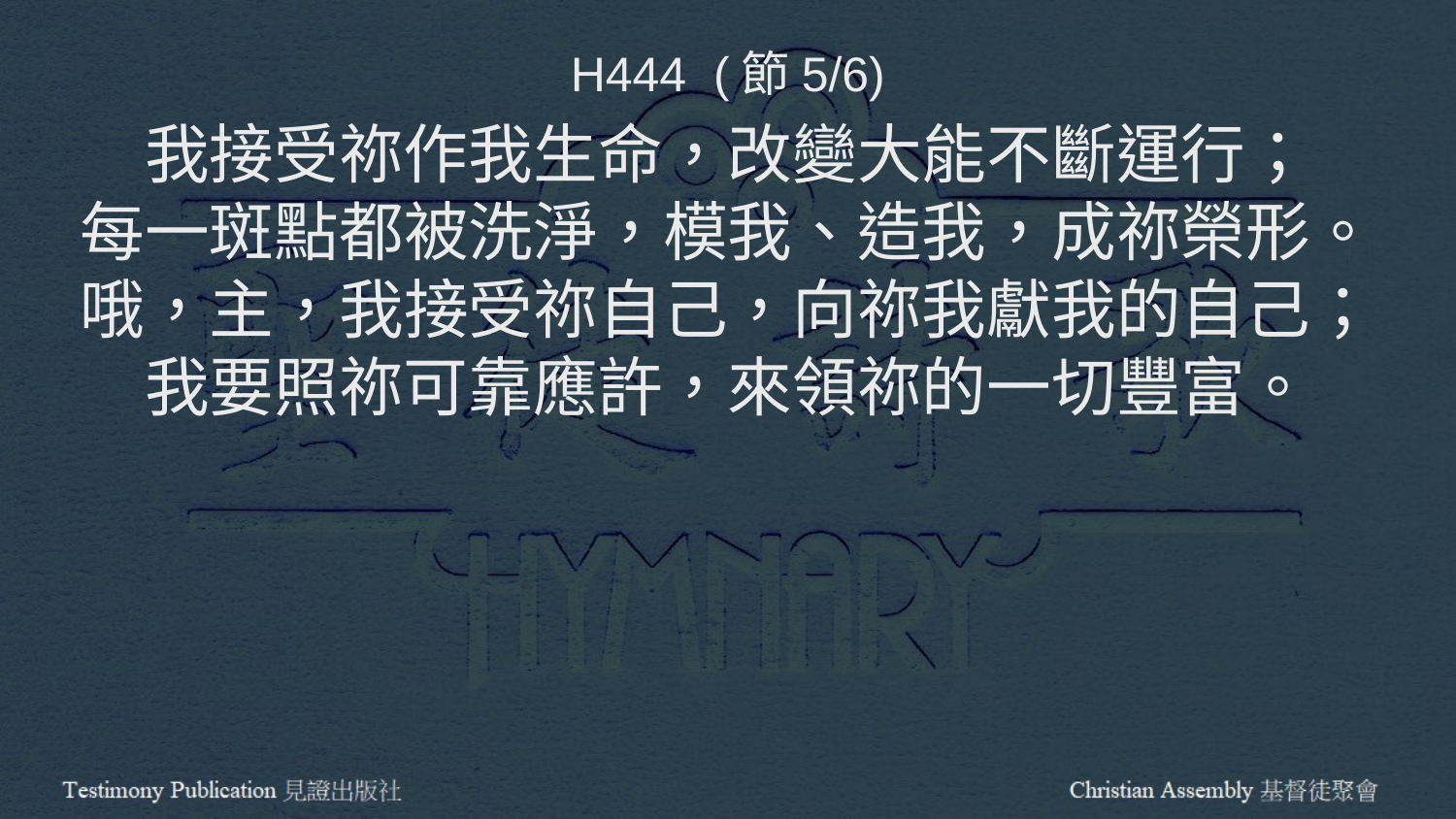

H444  (節5/6)
我接受祢作我生命，改變大能不斷運行；
每一斑點都被洗淨，模我、造我，成祢榮形。
哦，主，我接受祢自己，向祢我獻我的自己；
我要照祢可靠應許，來領祢的一切豐富。